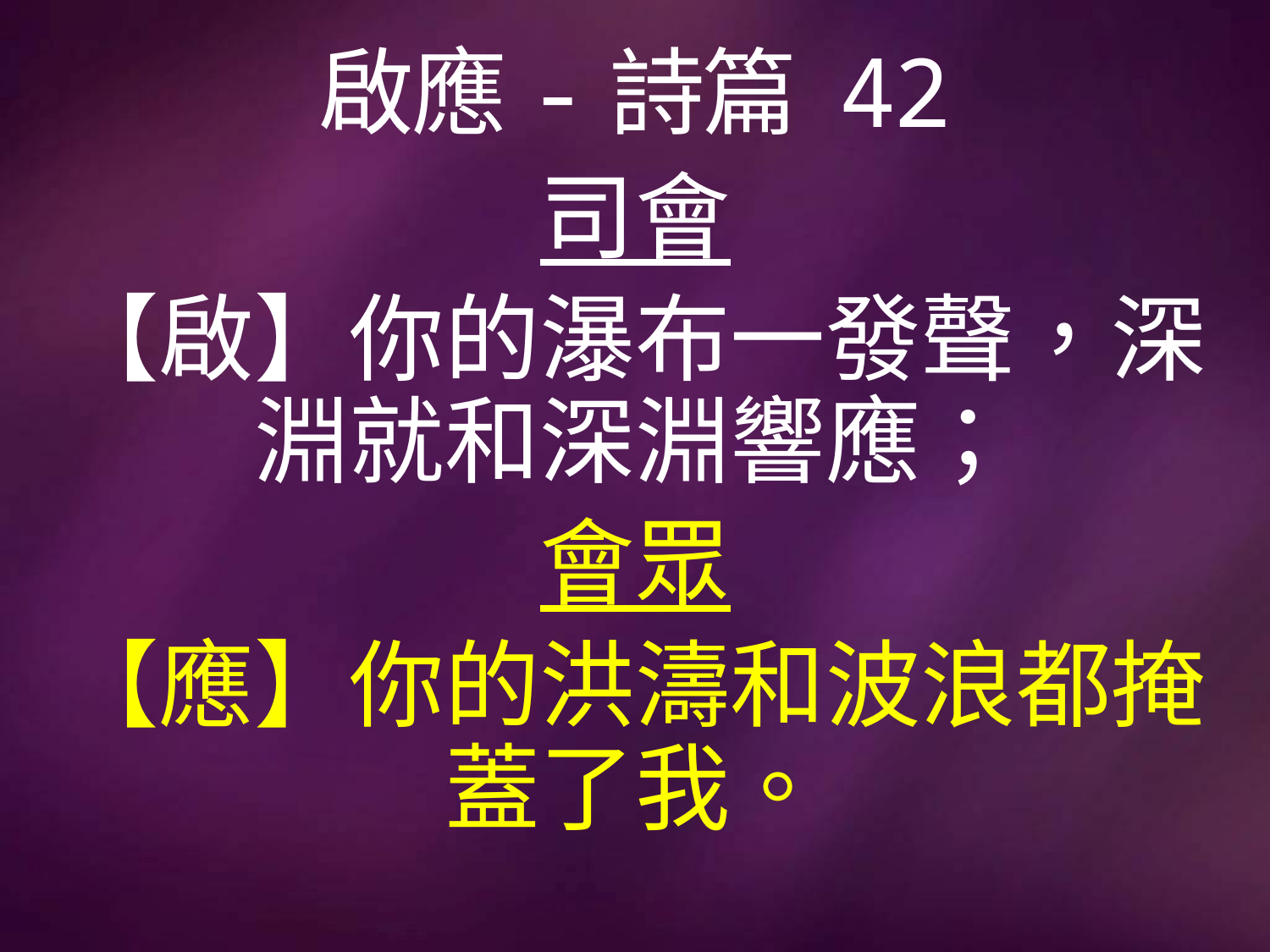

# 啟應-詩篇 42
司會
【啟】你的瀑布一發聲，深淵就和深淵響應；
會眾
【應】你的洪濤和波浪都掩蓋了我。